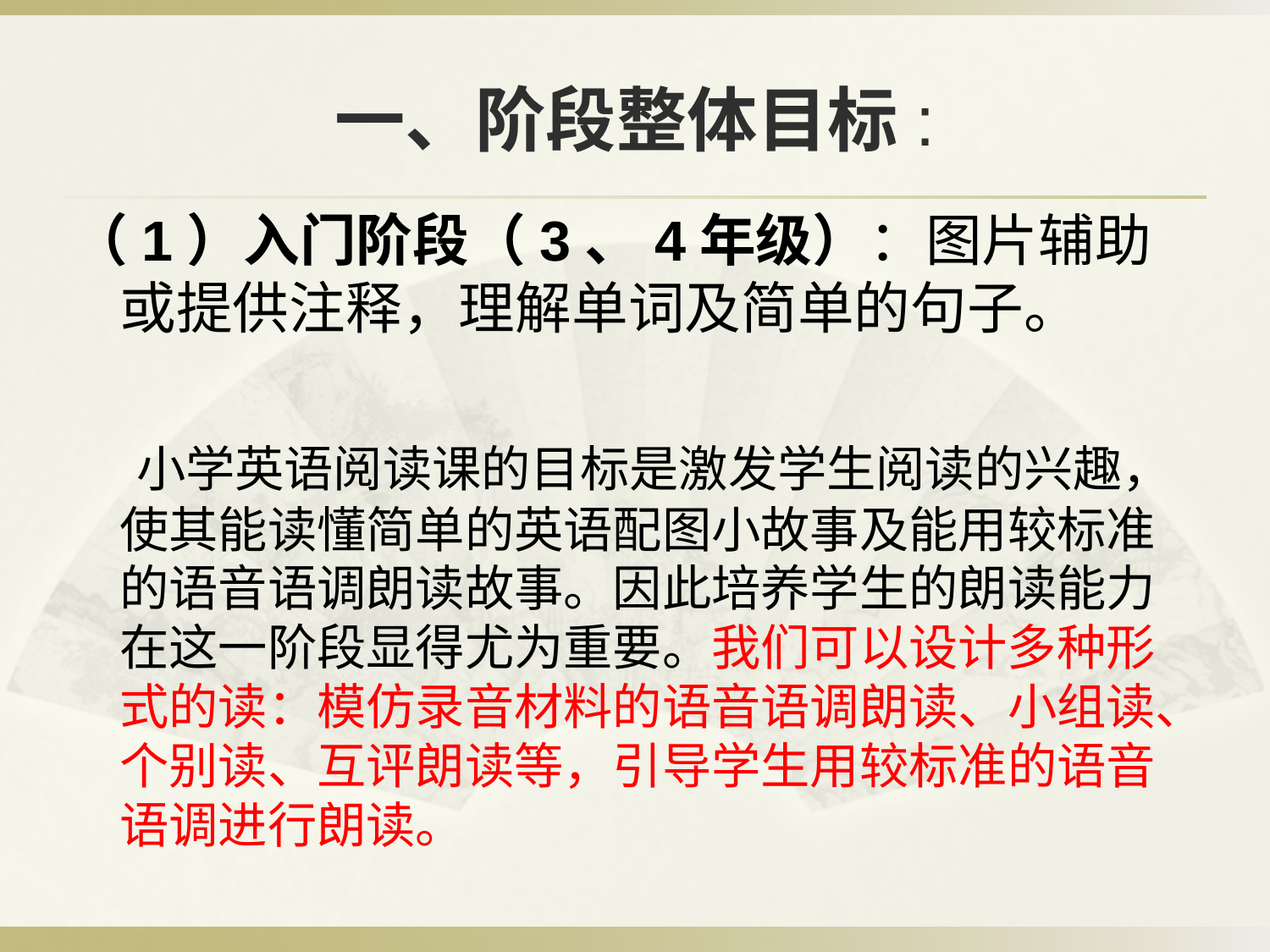

# 一、阶段整体目标:
（1）入门阶段（3、4年级）：图片辅助或提供注释，理解单词及简单的句子。

    小学英语阅读课的目标是激发学生阅读的兴趣，使其能读懂简单的英语配图小故事及能用较标准的语音语调朗读故事。因此培养学生的朗读能力在这一阶段显得尤为重要。我们可以设计多种形式的读：模仿录音材料的语音语调朗读、小组读、个别读、互评朗读等，引导学生用较标准的语音语调进行朗读。